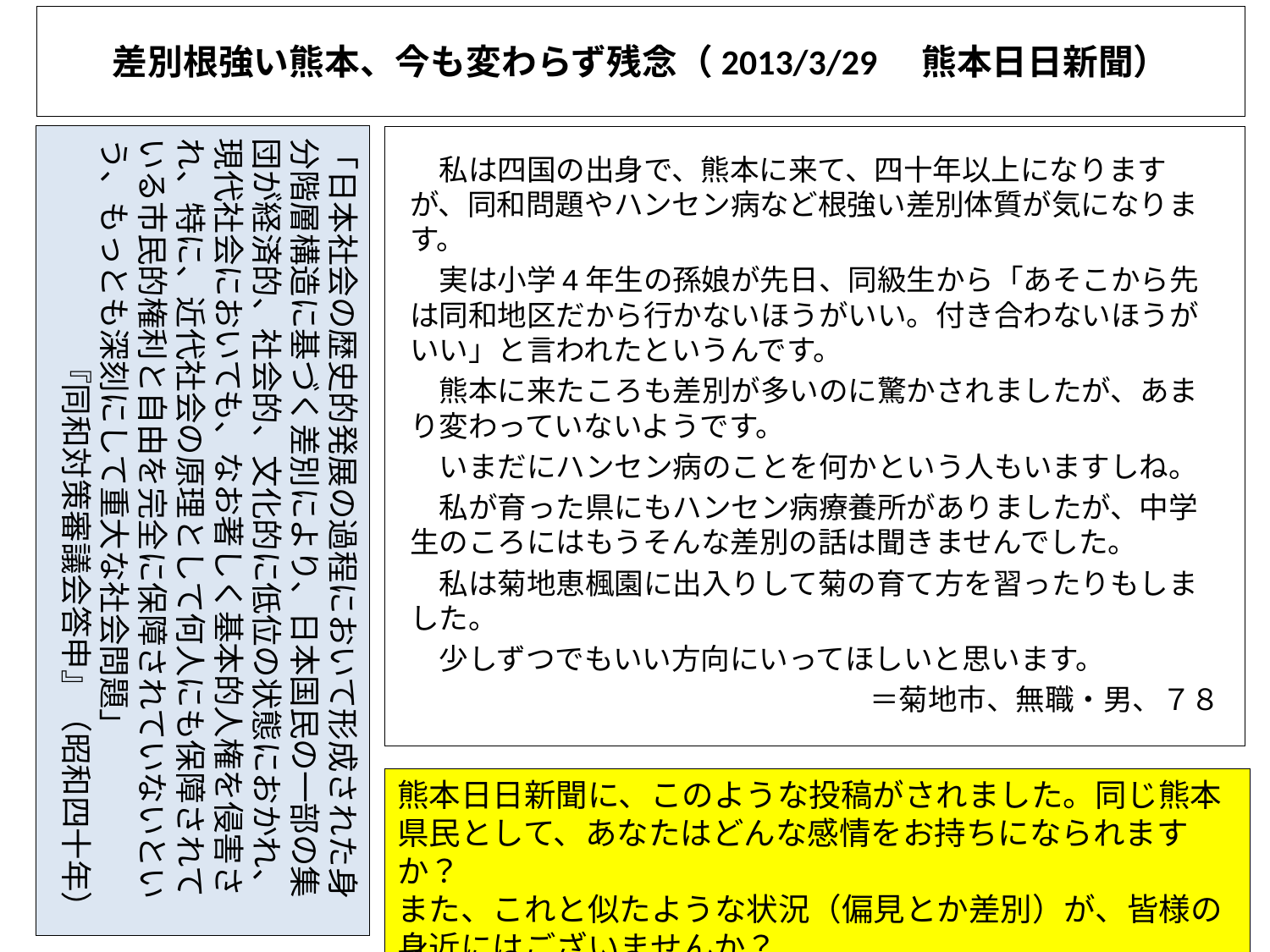

# 差別根強い熊本、今も変わらず残念（2013/3/29　熊本日日新聞）
「日本社会の歴史的発展の過程において形成された身分階層構造に基づく差別により、日本国民の一部の集団が経済的、社会的、文化的に低位の状態におかれ、現代社会においても、なお著しく基本的人権を侵害され、特に、近代社会の原理として何人にも保障されている市民的権利と自由を完全に保障されていないという、もっとも深刻にして重大な社会問題」
『同和対策審議会答申』（昭和四十年）
　私は四国の出身で、熊本に来て、四十年以上になりますが、同和問題やハンセン病など根強い差別体質が気になります。
　実は小学4年生の孫娘が先日、同級生から「あそこから先は同和地区だから行かないほうがいい。付き合わないほうがいい」と言われたというんです。
　熊本に来たころも差別が多いのに驚かされましたが、あまり変わっていないようです。
　いまだにハンセン病のことを何かという人もいますしね。
　私が育った県にもハンセン病療養所がありましたが、中学生のころにはもうそんな差別の話は聞きませんでした。
　私は菊地恵楓園に出入りして菊の育て方を習ったりもしました。
　少しずつでもいい方向にいってほしいと思います。
＝菊地市、無職・男、７８
熊本日日新聞に、このような投稿がされました。同じ熊本県民として、あなたはどんな感情をお持ちになられますか？
また、これと似たような状況（偏見とか差別）が、皆様の身近にはございませんか？